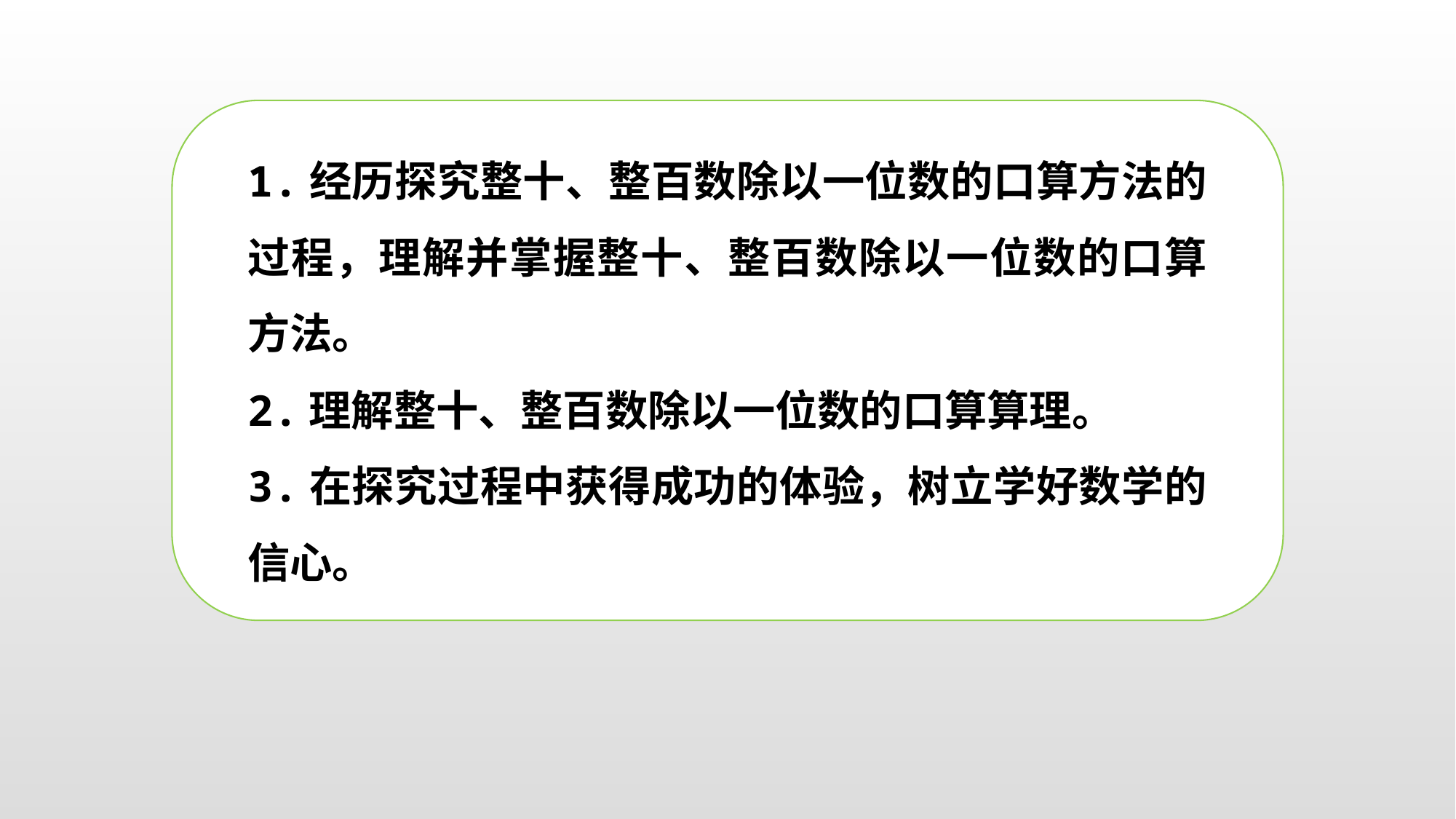

1.经历探究整十、整百数除以一位数的口算方法的过程，理解并掌握整十、整百数除以一位数的口算方法。
2.理解整十、整百数除以一位数的口算算理。
3.在探究过程中获得成功的体验，树立学好数学的信心。